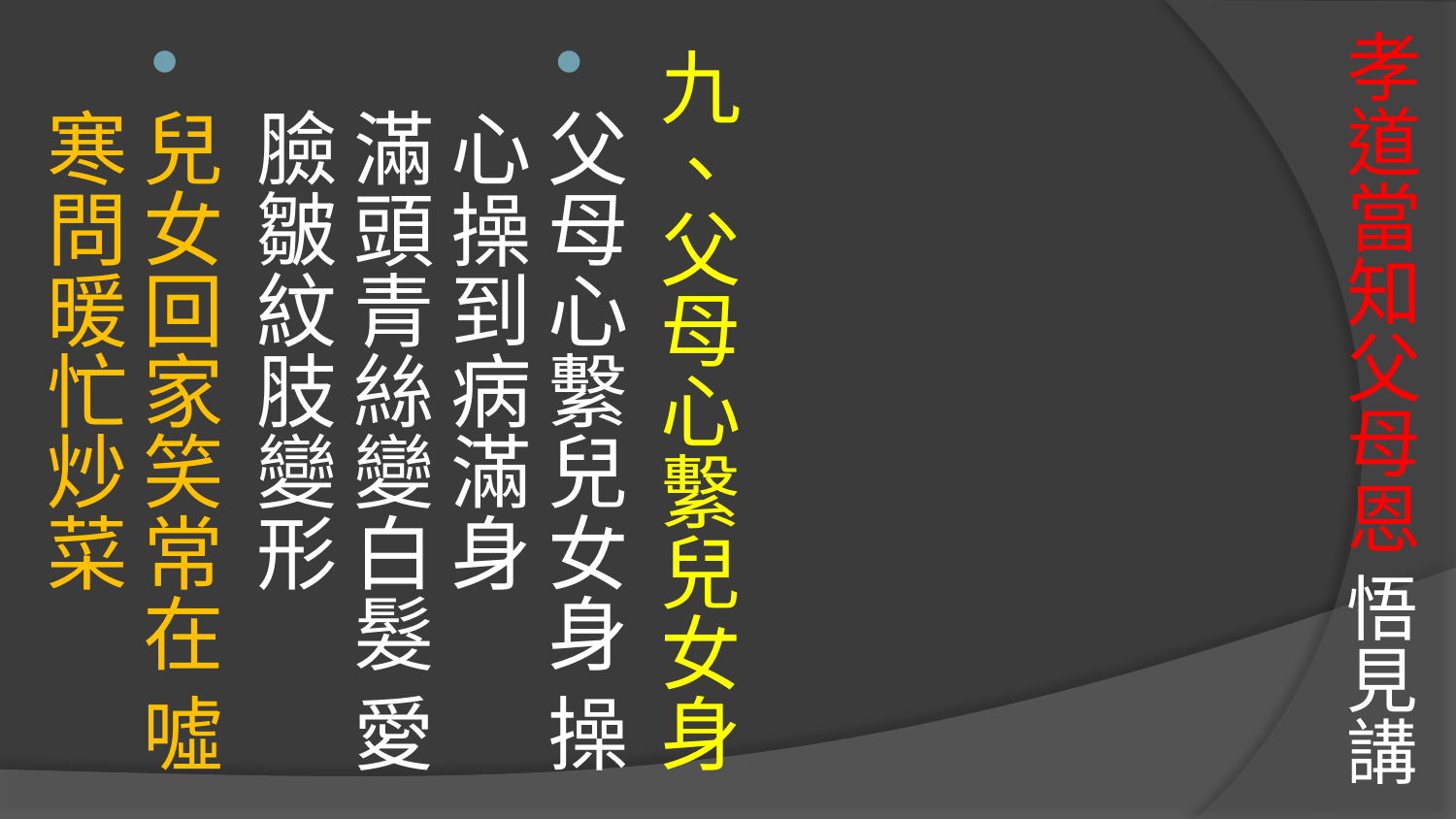

# 孝道當知父母恩 悟見講
九、父母心繫兒女身
父母心繫兒女身 操心操到病滿身
滿頭青絲變白髮 愛臉皺紋肢變形
兒女回家笑常在 噓寒問暖忙炒菜